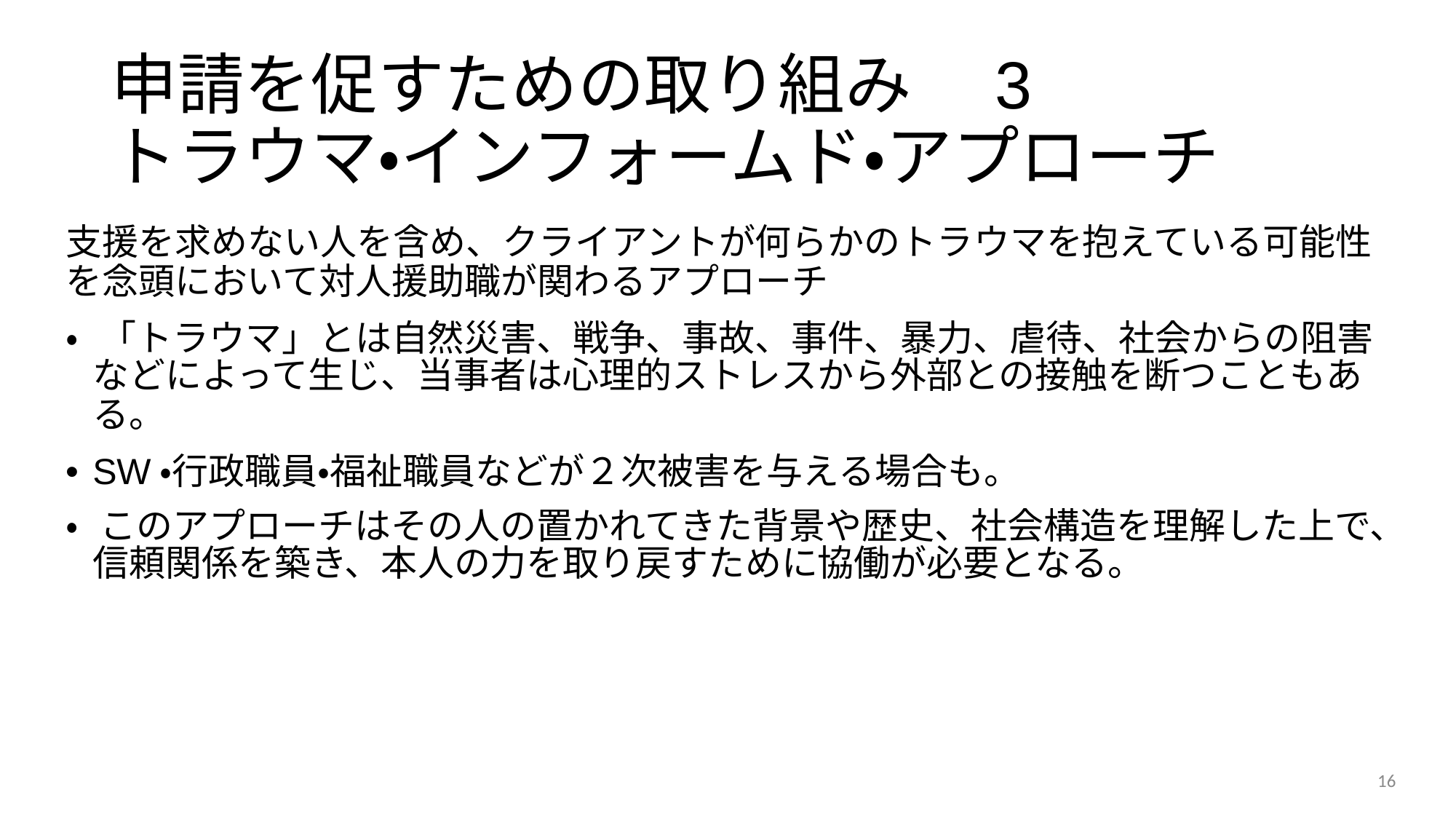

申請を促すための取り組み　3
トラウマ・インフォームド・アプローチ
支援を求めない人を含め、クライアントが何らかのトラウマを抱えている可能性
を念頭において対人援助職が関わるアプローチ
• 「トラウマ」とは自然災害、戦争、事故、事件、暴力、虐待、社会からの阻害
などによって生じ、当事者は心理的ストレスから外部との接触を断つこともあ
る。
• SW・行政職員・福祉職員などが２次被害を与える場合も。
• このアプローチはその人の置かれてきた背景や歴史、社会構造を理解した上で、
信頼関係を築き、本人の力を取り戻すために協働が必要となる。
16